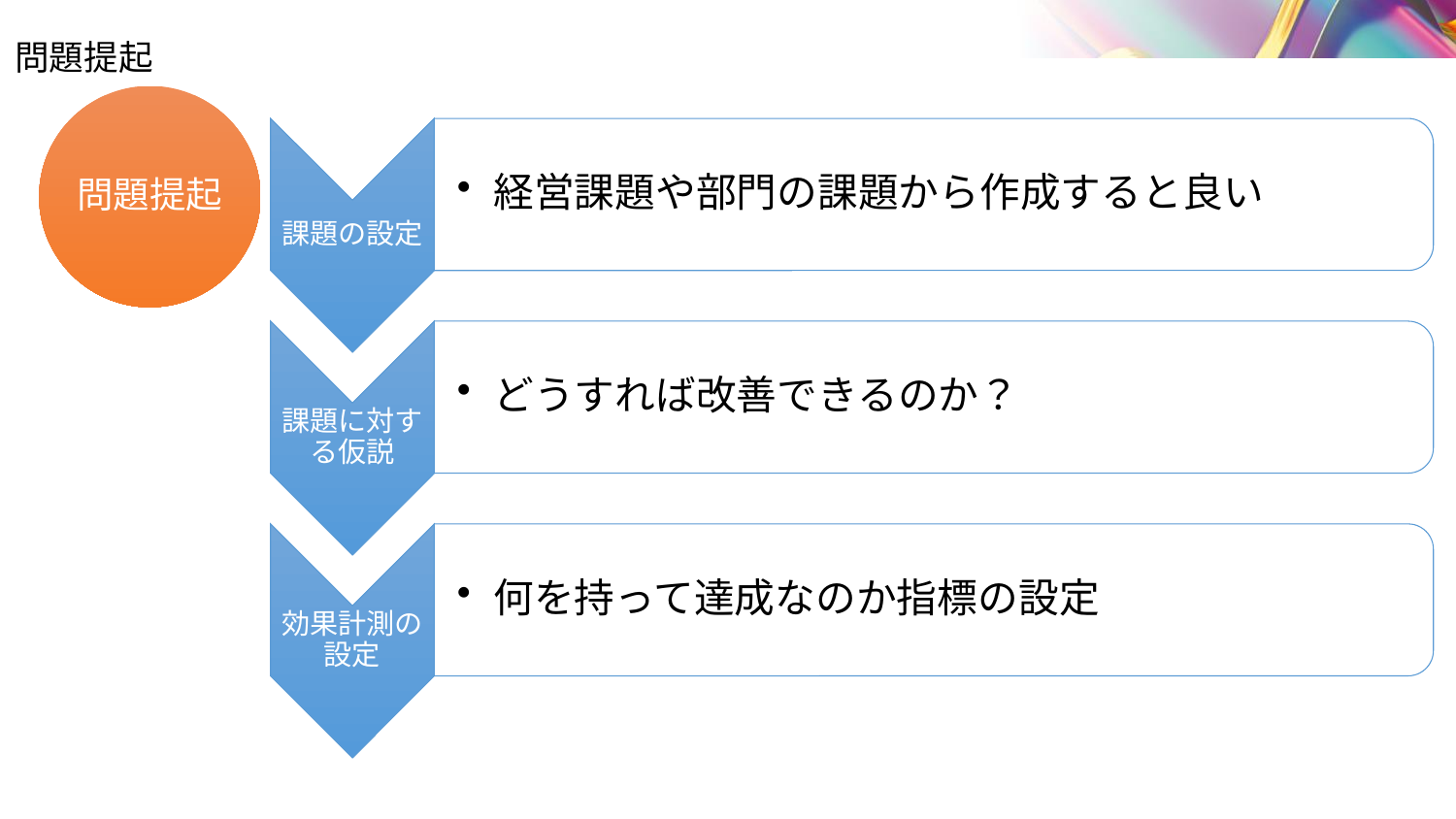

# 問題提起

問題提起
課題の設定
経営課題や部門の課題から作成すると良い
課題に対する仮説
どうすれば改善できるのか？
効果計測の設定
何を持って達成なのか指標の設定